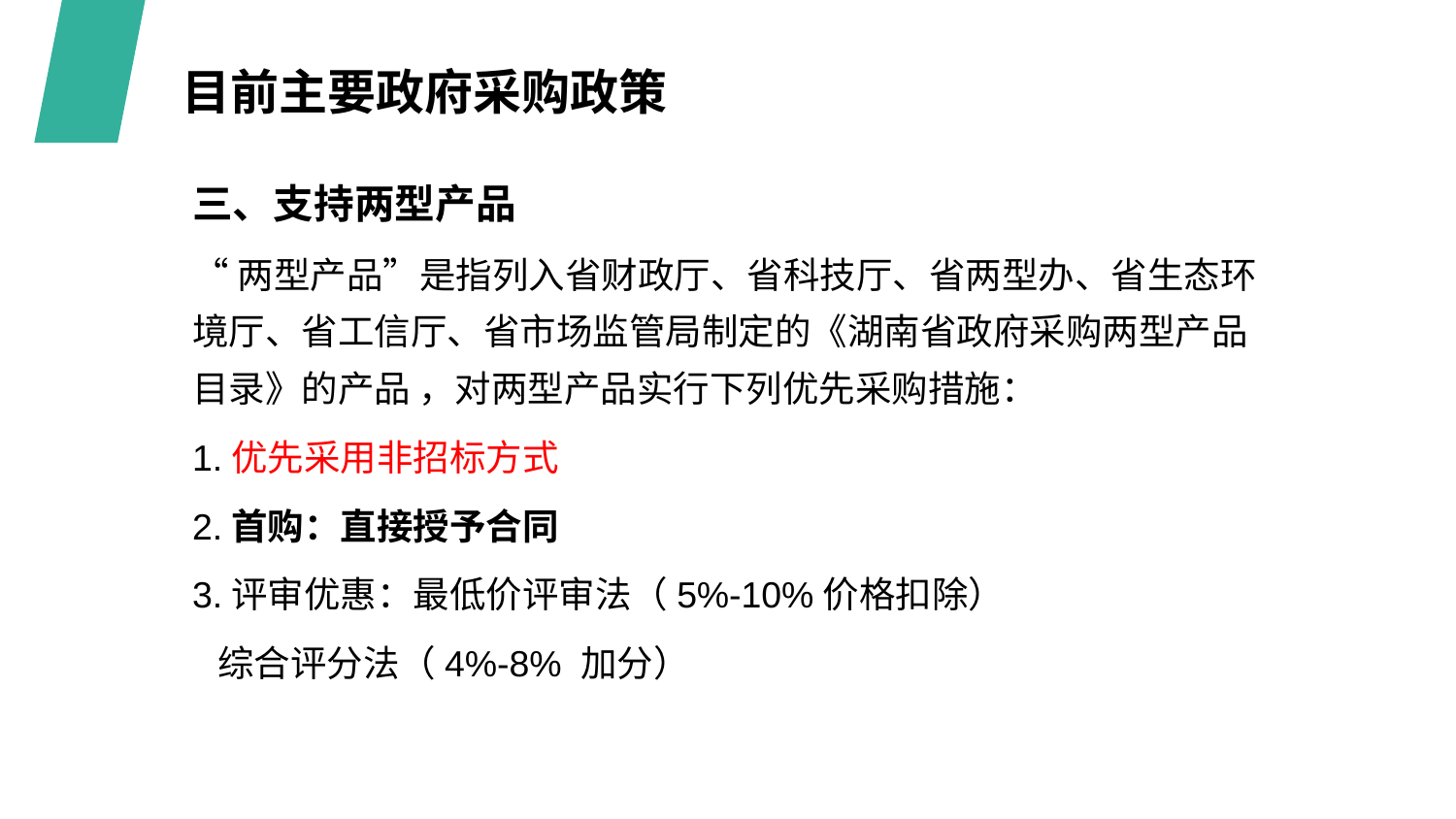

目前主要政府采购政策
三、支持两型产品
“两型产品”是指列入省财政厅、省科技厅、省两型办、省生态环境厅、省工信厅、省市场监管局制定的《湖南省政府采购两型产品目录》的产品 ，对两型产品实行下列优先采购措施：
1.优先采用非招标方式
2.首购：直接授予合同
3.评审优惠：最低价评审法（5%-10%价格扣除）
  综合评分法（4%-8% 加分）